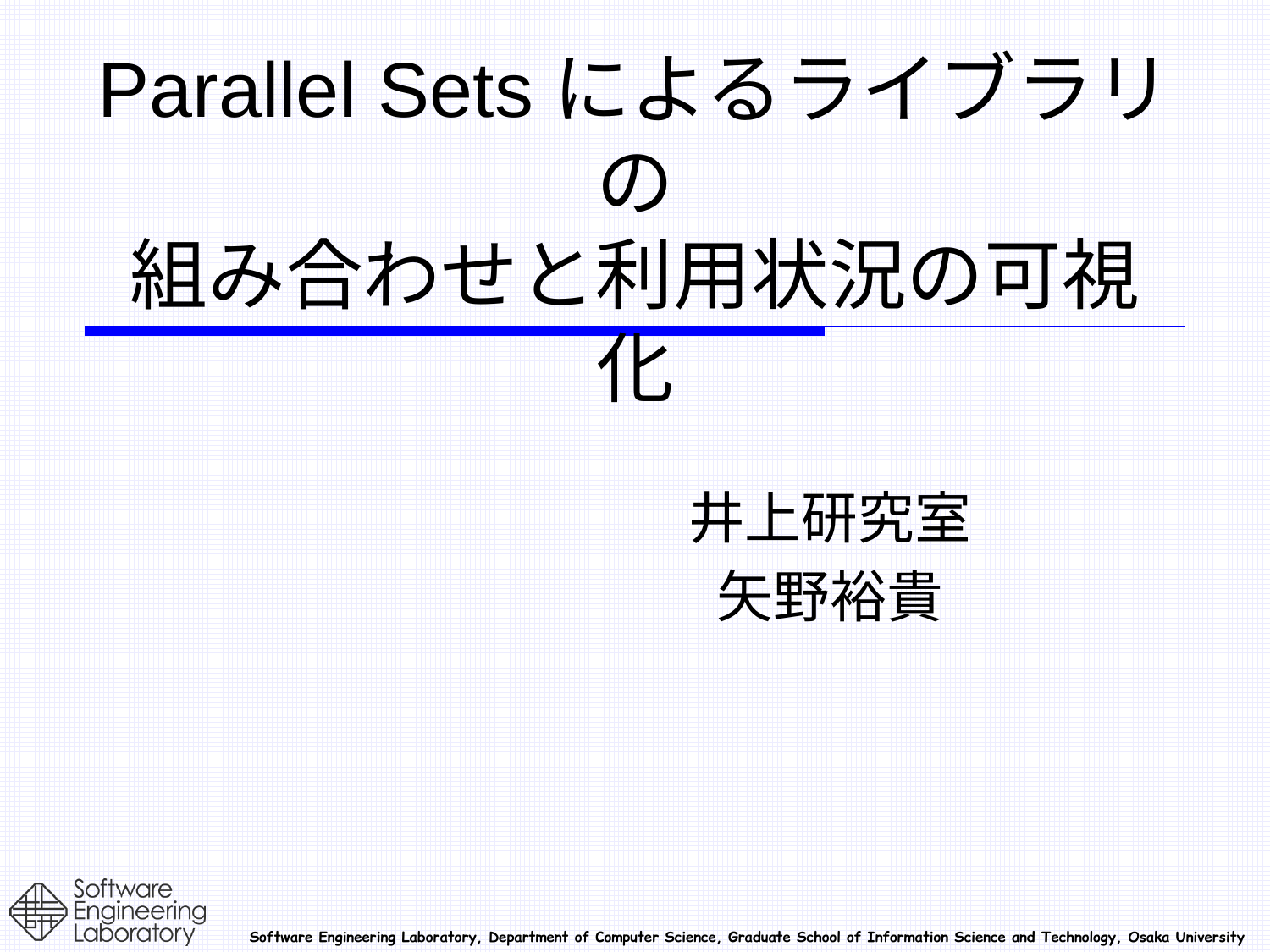

# Parallel Setsによるライブラリの 組み合わせと利用状況の可視化
井上研究室
矢野裕貴